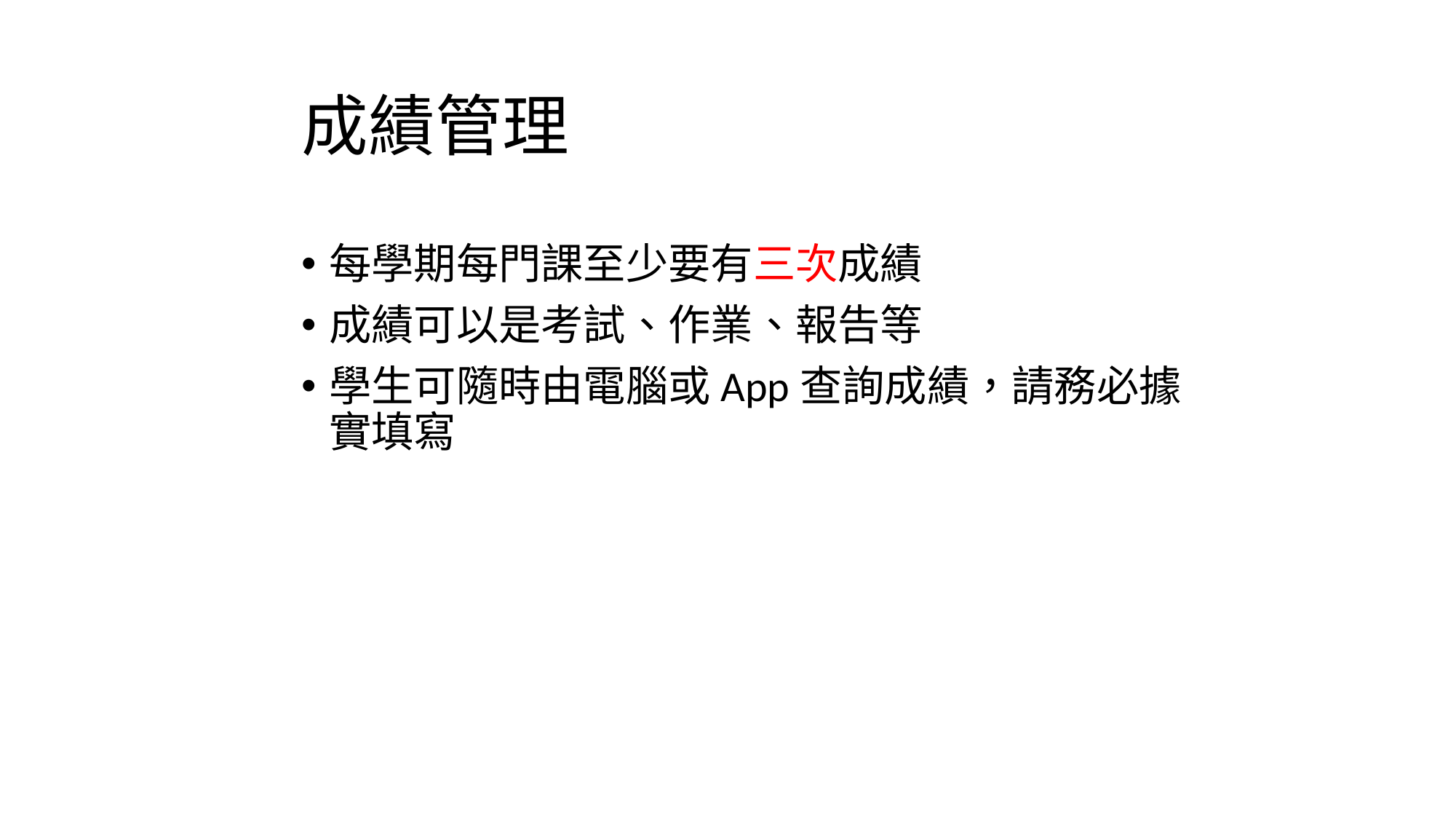

# 成績管理
每學期每門課至少要有三次成績
成績可以是考試、作業、報告等
學生可隨時由電腦或App查詢成績，請務必據實填寫